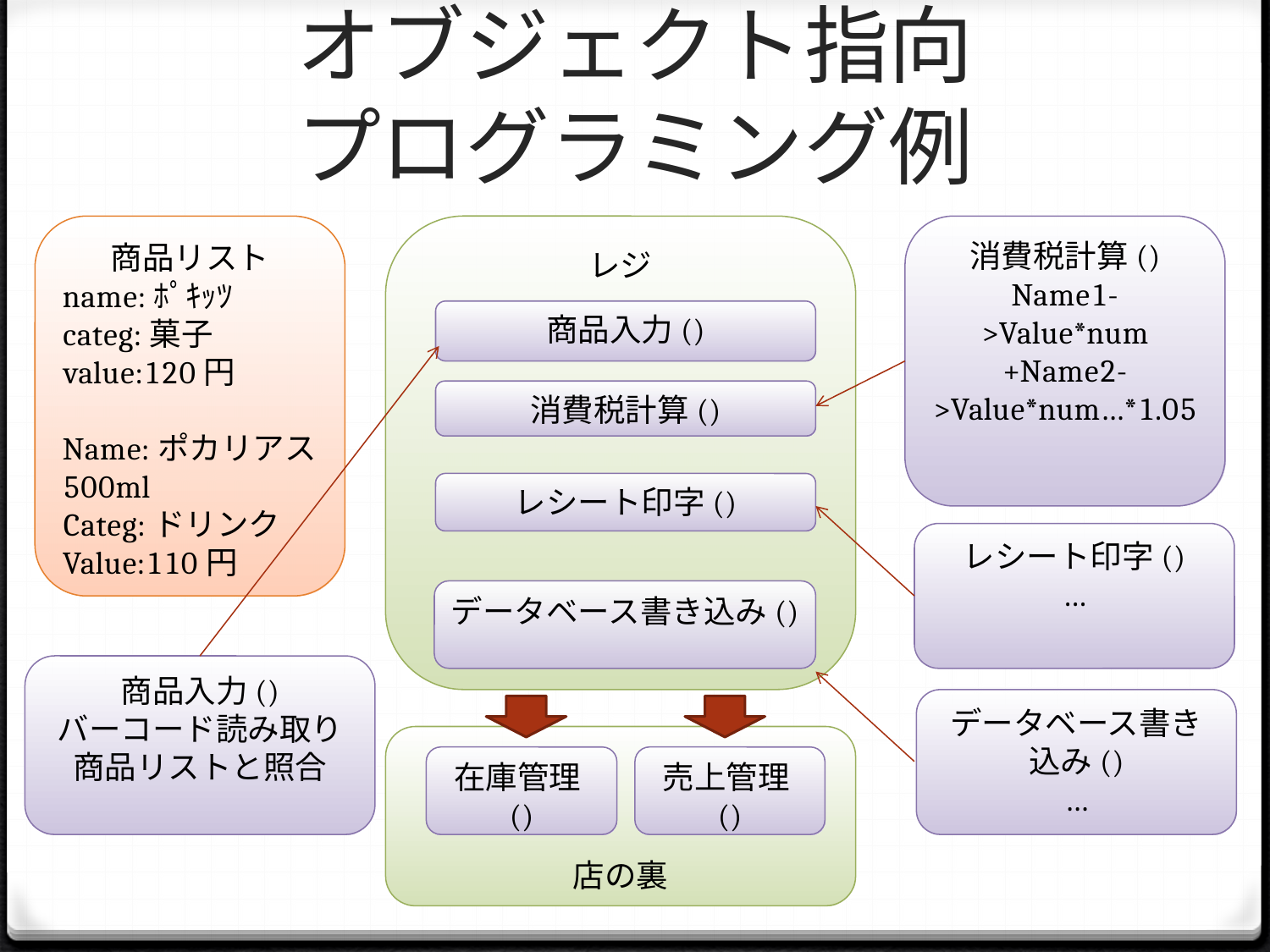

# オブジェクト指向 プログラミング例
商品リスト
name:ﾎﾟｷｯﾂ
categ:菓子
value:120円

Name:ポカリアス500ml
Categ:ドリンク
Value:110円

レジ
消費税計算()
Name1->Value*num
+Name2->Value*num…*1.05
商品入力()
消費税計算()
レシート印字()
レシート印字()
…
データベース書き込み()
商品入力()
バーコード読み取り
商品リストと照合
データベース書き込み()
…

店の裏
在庫管理()
売上管理()